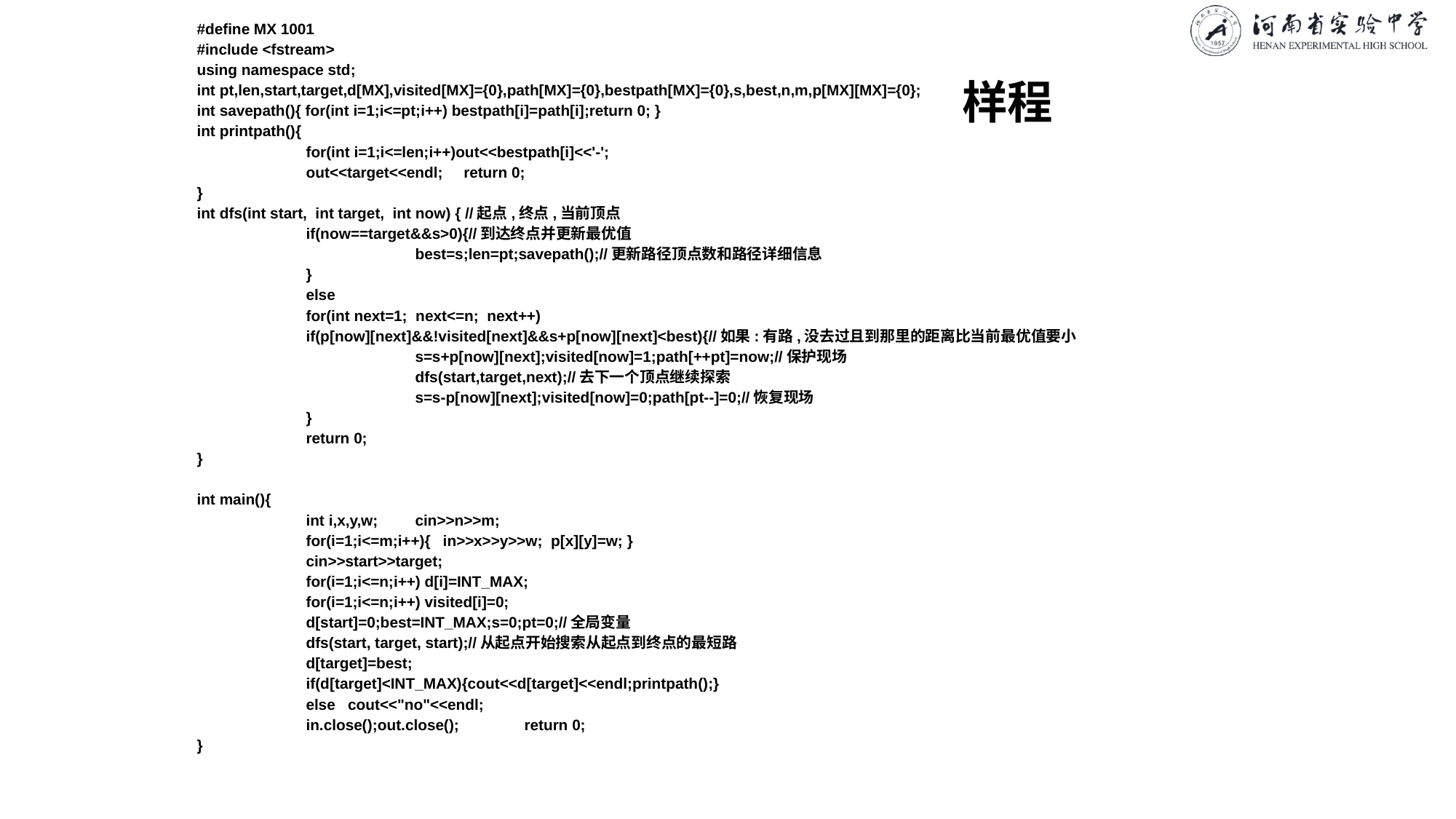

#define MX 1001
#include <fstream>
using namespace std;
int pt,len,start,target,d[MX],visited[MX]={0},path[MX]={0},bestpath[MX]={0},s,best,n,m,p[MX][MX]={0};
int savepath(){ for(int i=1;i<=pt;i++) bestpath[i]=path[i];return 0; }
int printpath(){
	for(int i=1;i<=len;i++)out<<bestpath[i]<<'-';
	out<<target<<endl;     return 0;
}
int dfs(int start,  int target,  int now) { //起点,终点,当前顶点
	if(now==target&&s>0){//到达终点并更新最优值
		best=s;len=pt;savepath();//更新路径顶点数和路径详细信息
	}
	else
	for(int next=1;  next<=n;  next++)
	if(p[now][next]&&!visited[next]&&s+p[now][next]<best){//如果:有路,没去过且到那里的距离比当前最优值要小
		s=s+p[now][next];visited[now]=1;path[++pt]=now;//保护现场
		dfs(start,target,next);//去下一个顶点继续探索
		s=s-p[now][next];visited[now]=0;path[pt--]=0;//恢复现场
	}
	return 0;
}

int main(){
	int i,x,y,w;	cin>>n>>m;
	for(i=1;i<=m;i++){   in>>x>>y>>w;  p[x][y]=w; }
	cin>>start>>target;
	for(i=1;i<=n;i++) d[i]=INT_MAX;
	for(i=1;i<=n;i++) visited[i]=0;
	d[start]=0;best=INT_MAX;s=0;pt=0;//全局变量
	dfs(start, target, start);//从起点开始搜索从起点到终点的最短路
	d[target]=best;
	if(d[target]<INT_MAX){cout<<d[target]<<endl;printpath();}
	else   cout<<"no"<<endl;
	in.close();out.close();	return 0;
}
# 样程